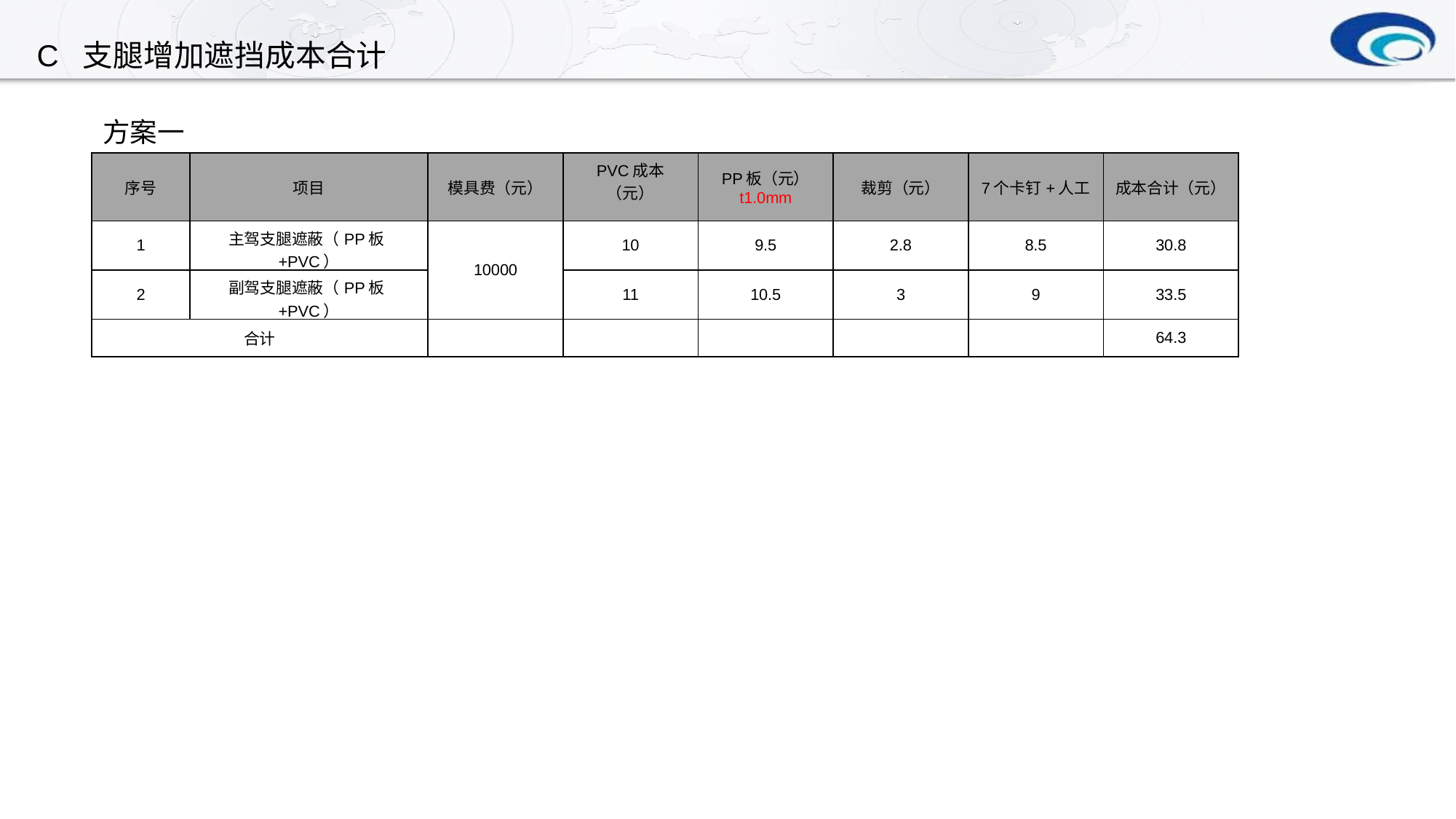

C  支腿增加遮挡成本合计
方案一
| 序号 | 项目 | 模具费（元） | PVC成本（元） | PP板（元） t1.0mm | 裁剪（元） | 7个卡钉+人工 | 成本合计（元） |
| --- | --- | --- | --- | --- | --- | --- | --- |
| 1 | 主驾支腿遮蔽（PP板+PVC） | 10000 | 10 | 9.5 | 2.8 | 8.5 | 30.8 |
| 2 | 副驾支腿遮蔽（PP板+PVC） |  | 11 | 10.5 | 3 | 9 | 33.5 |
| 合计 |  |  |  |  |  |  | 64.3 |